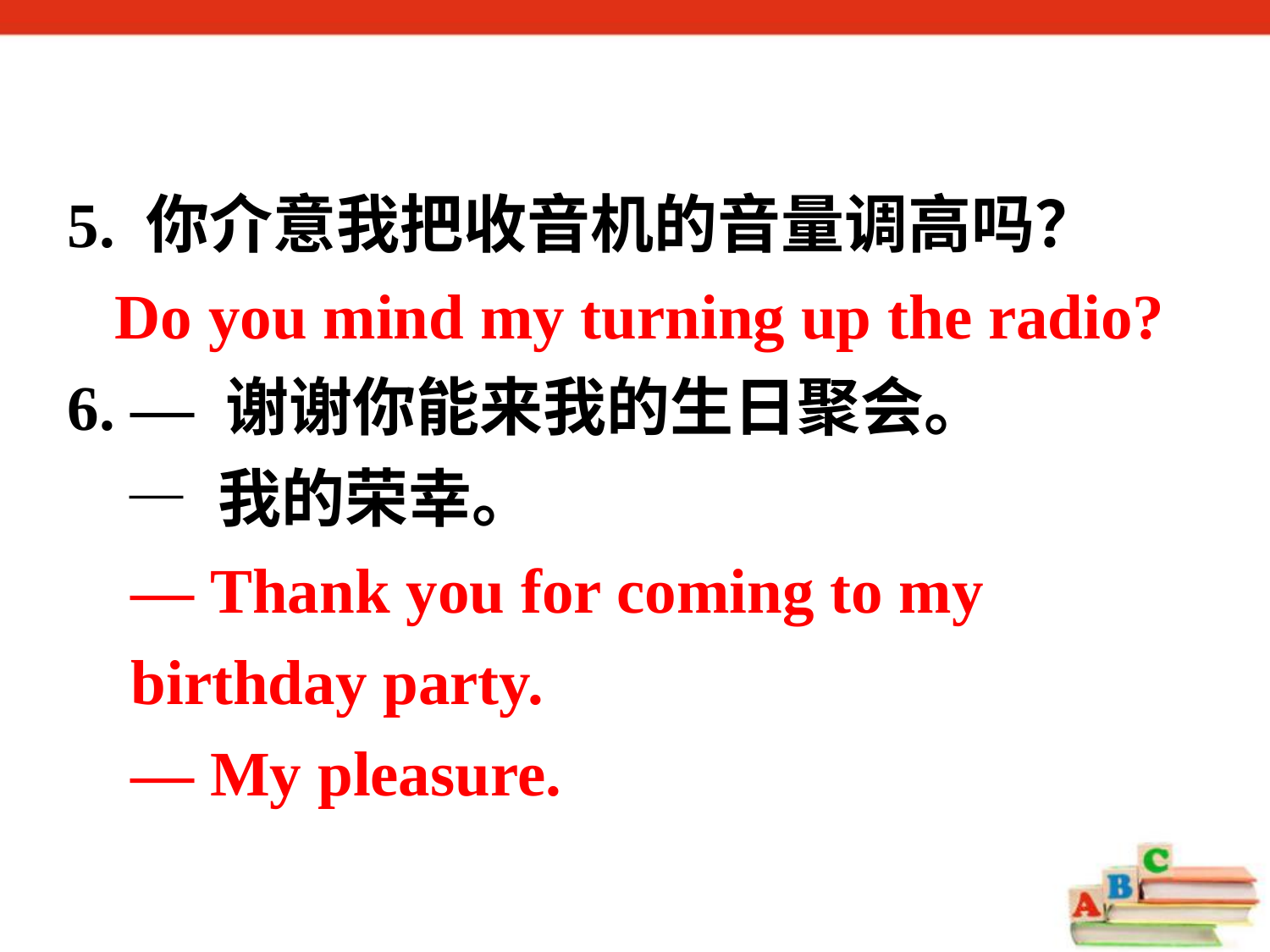

5. 你介意我把收音机的音量调高吗？
	Do you mind my turning up the radio?
6. — 谢谢你能来我的生日聚会。
    — 我的荣幸。
    — Thank you for coming to my 		     birthday party.
    — My pleasure.